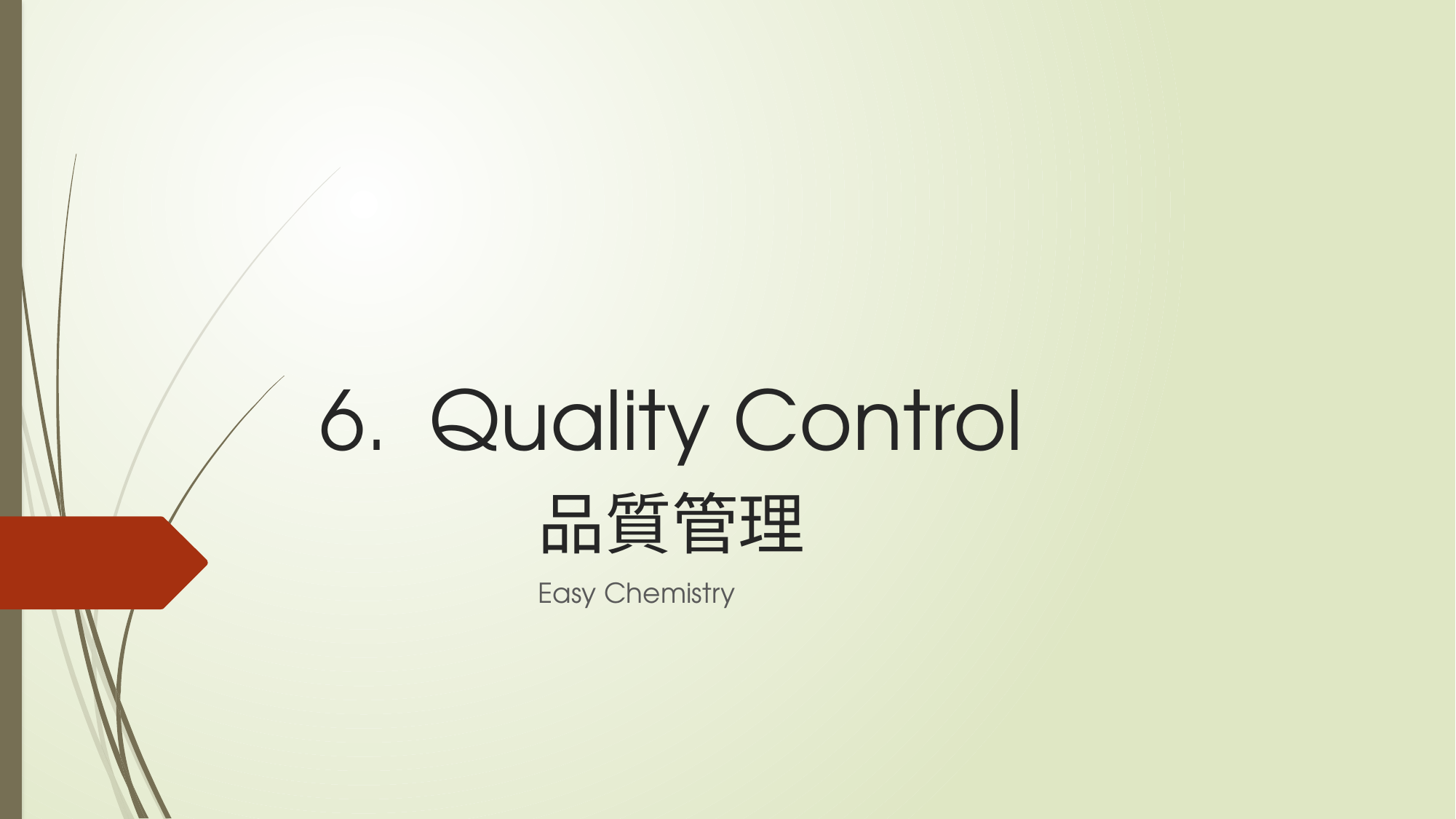

# 6. 	Quality Control 品質管理
		Easy Chemistry